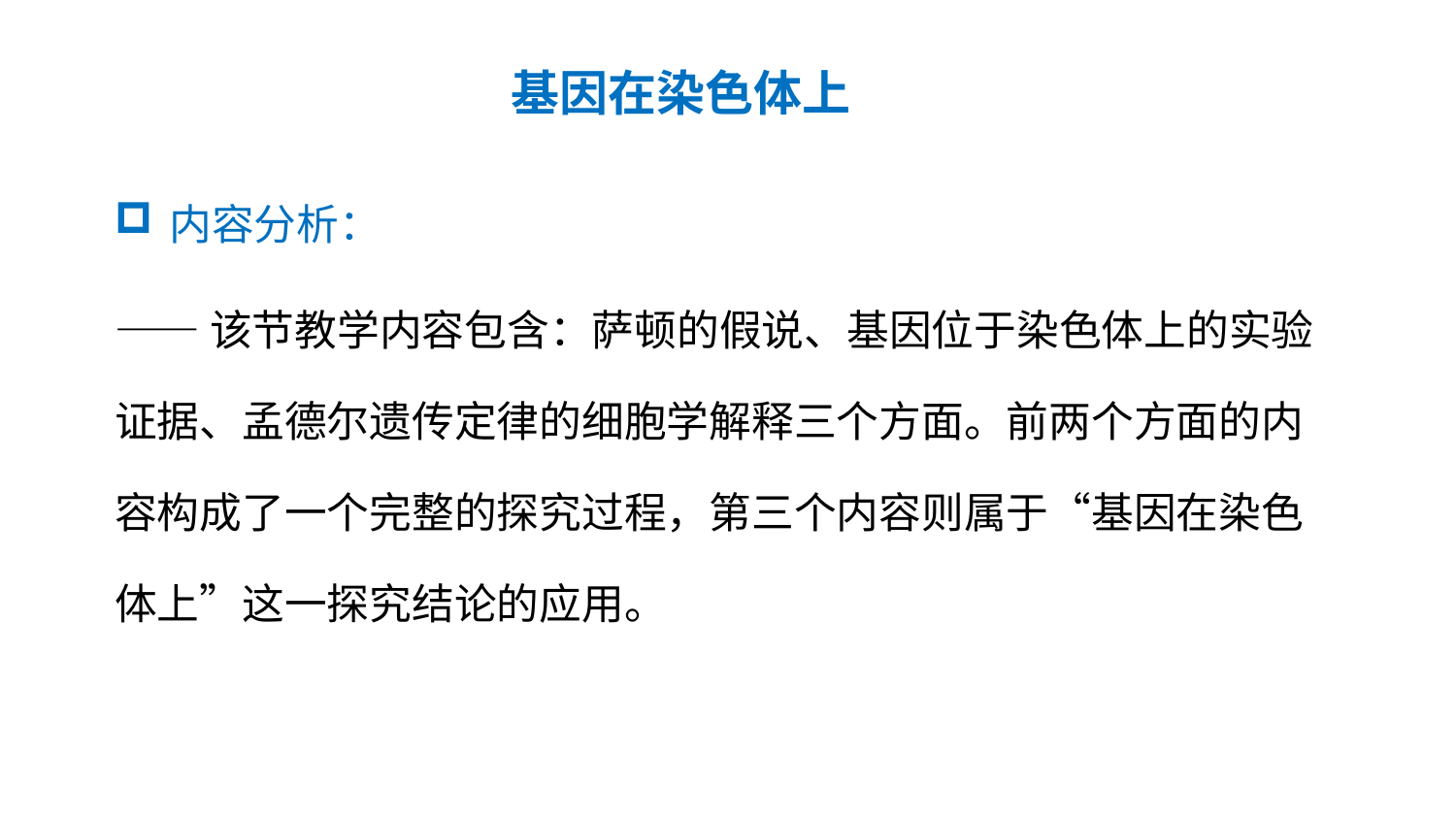

# 基因在染色体上
内容分析：
——该节教学内容包含：萨顿的假说、基因位于染色体上的实验证据、孟德尔遗传定律的细胞学解释三个方面。前两个方面的内容构成了一个完整的探究过程，第三个内容则属于“基因在染色体上”这一探究结论的应用。